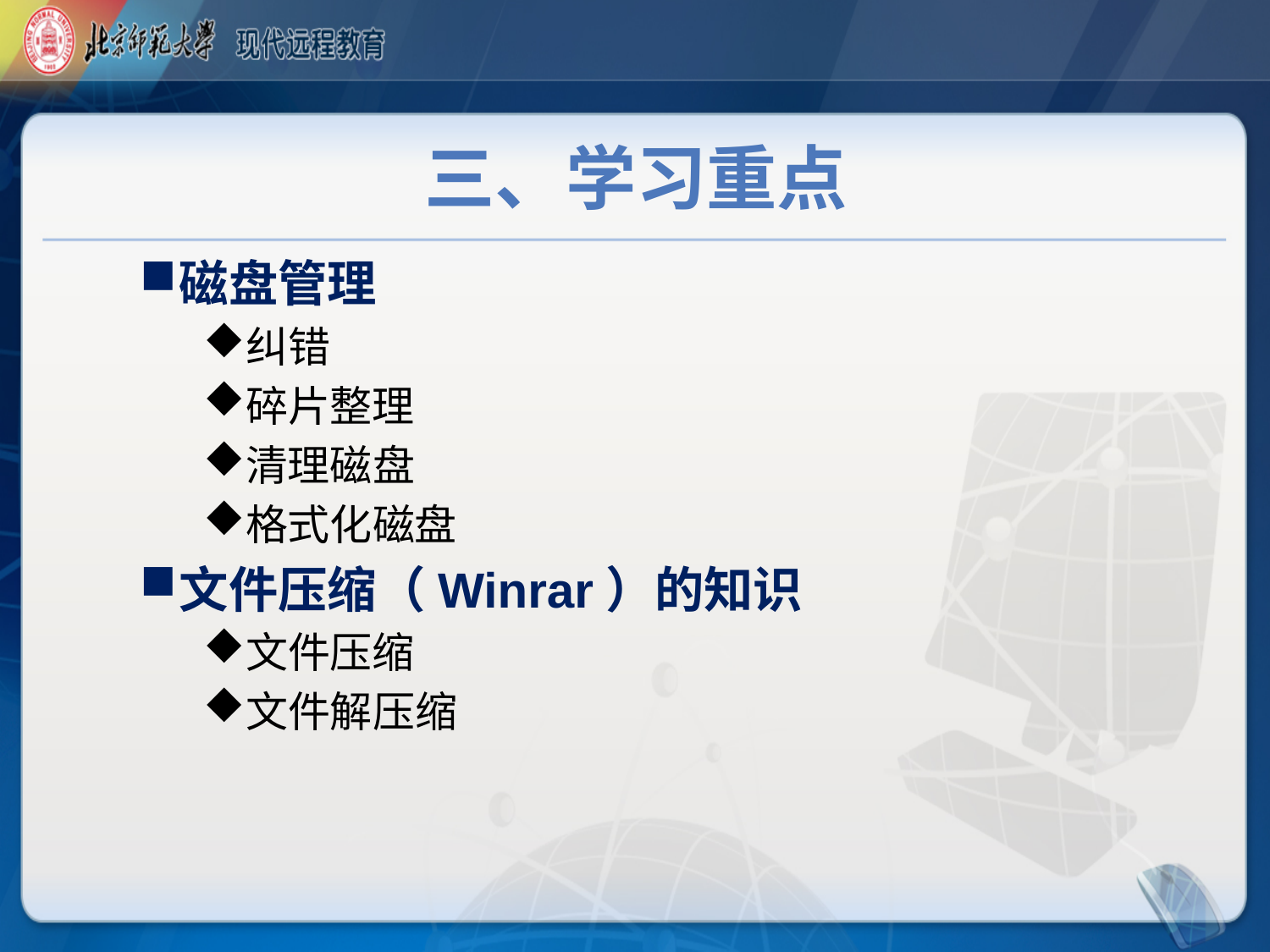

# 三、学习重点
磁盘管理
纠错
碎片整理
清理磁盘
格式化磁盘
文件压缩（Winrar）的知识
文件压缩
文件解压缩